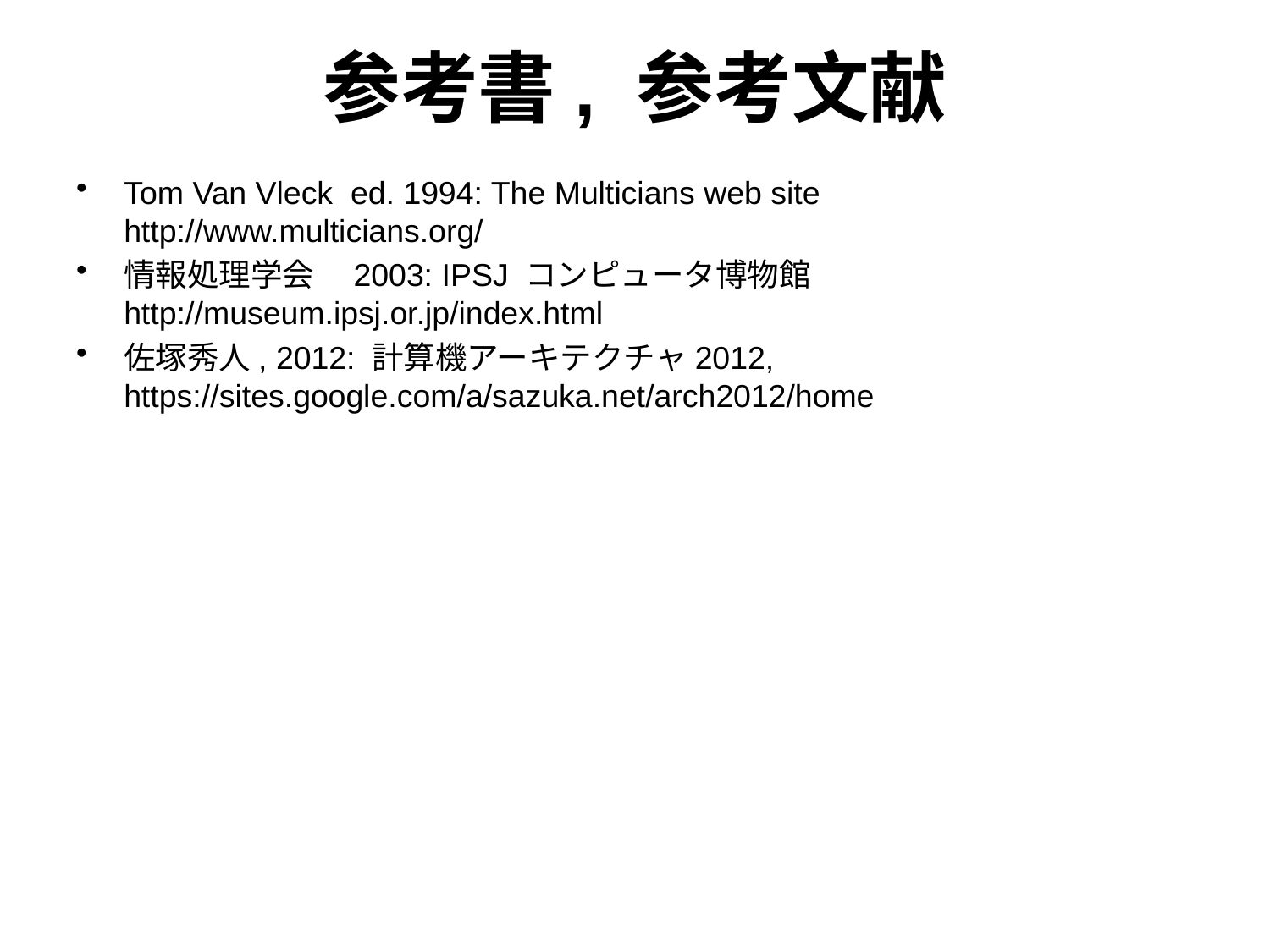

# 参考書, 参考文献
Tom Van Vleck  ed. 1994: The Multicians web site
http://www.multicians.org/
情報処理学会　2003: IPSJ コンピュータ博物館
http://museum.ipsj.or.jp/index.html
佐塚秀人, 2012: 計算機アーキテクチャ2012, https://sites.google.com/a/sazuka.net/arch2012/home